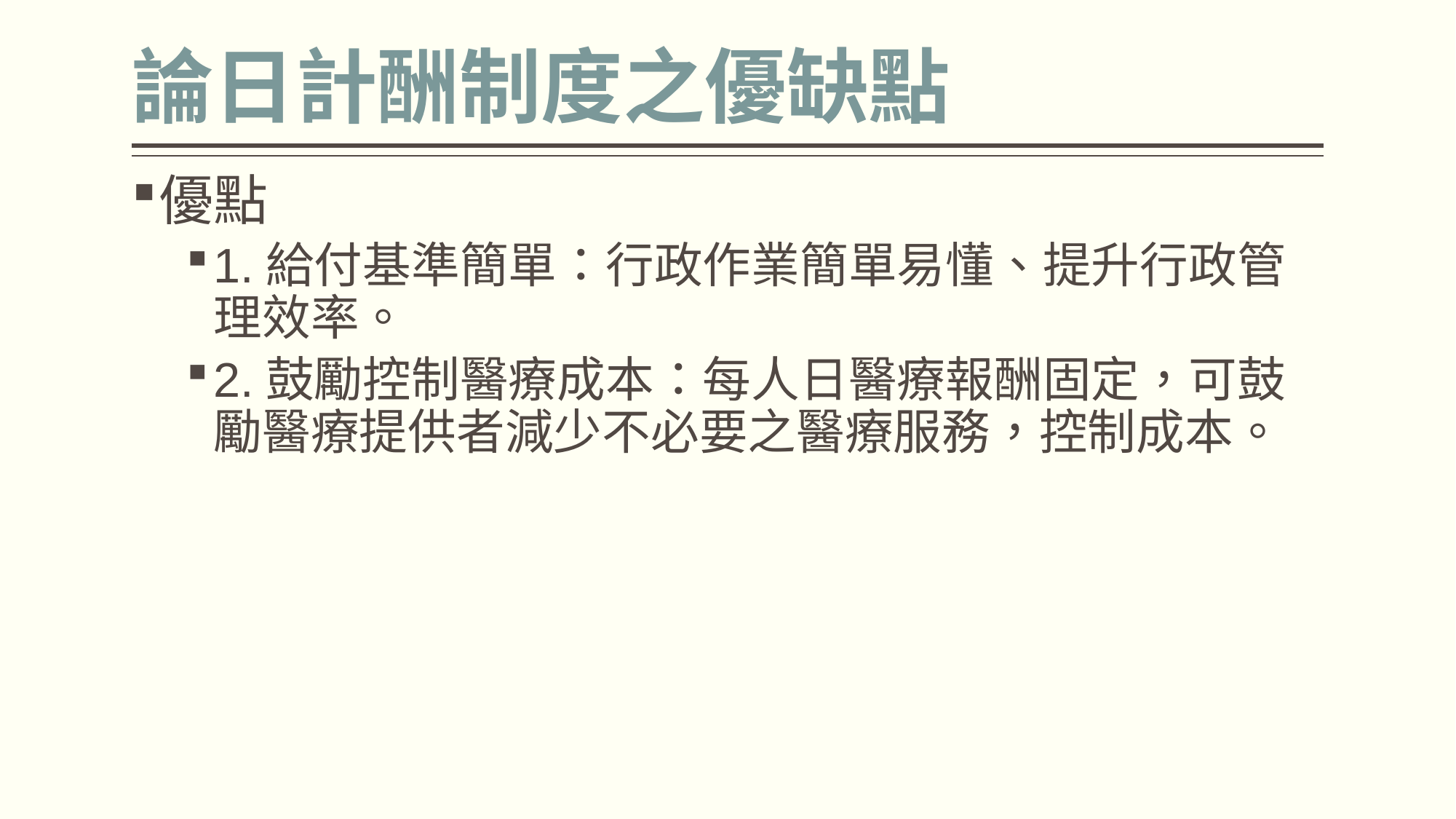

# 論日計酬制度之優缺點
優點
1.給付基準簡單：行政作業簡單易懂、提升行政管理效率。
2.鼓勵控制醫療成本：每人日醫療報酬固定，可鼓勵醫療提供者減少不必要之醫療服務，控制成本。